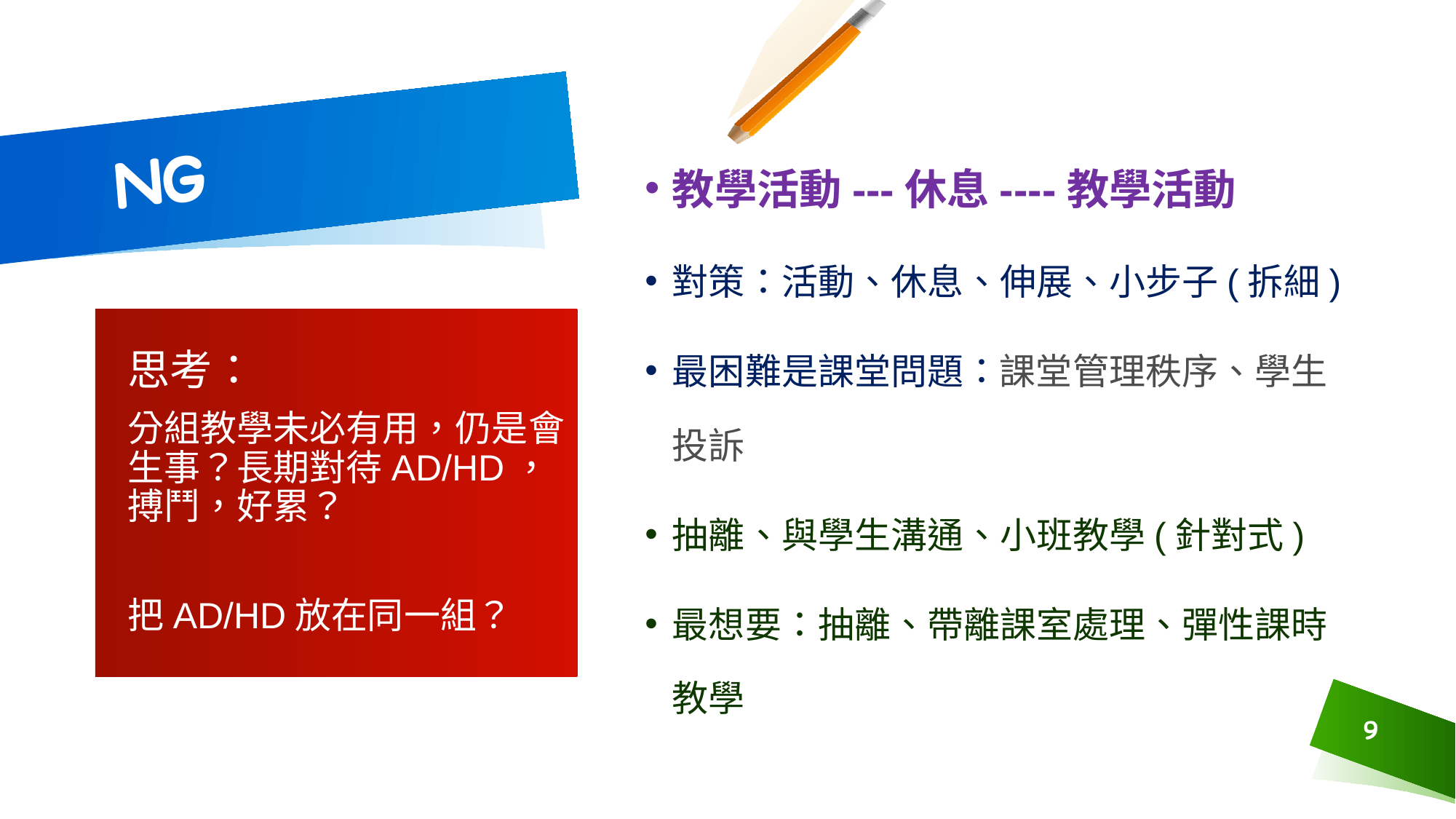

# NG
教學活動---休息----教學活動
對策：活動、休息、伸展、小步子(拆細)
最困難是課堂問題：課堂管理秩序、學生投訴
抽離、與學生溝通、小班教學(針對式)
最想要：抽離、帶離課室處理、彈性課時教學

思考：
分組教學未必有用，仍是會生事？長期對待AD/HD，搏鬥，好累？

把AD/HD放在同一組？
9